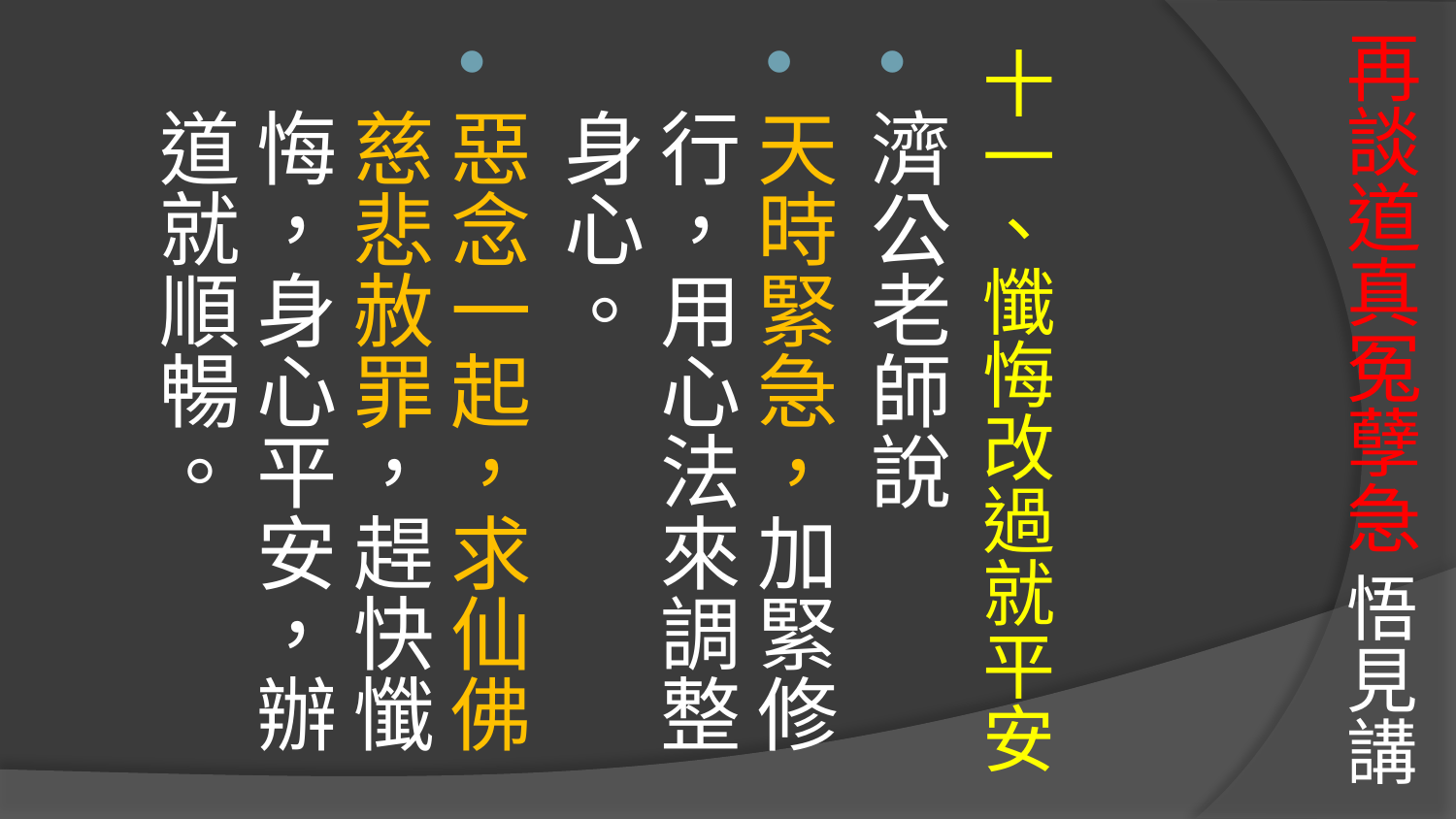

# 再談道真冤孽急 悟見講
十一、懺悔改過就平安
濟公老師說
天時緊急，加緊修行，用心法來調整身心。
惡念一起，求仙佛慈悲赦罪，趕快懺悔，身心平安，辦道就順暢。